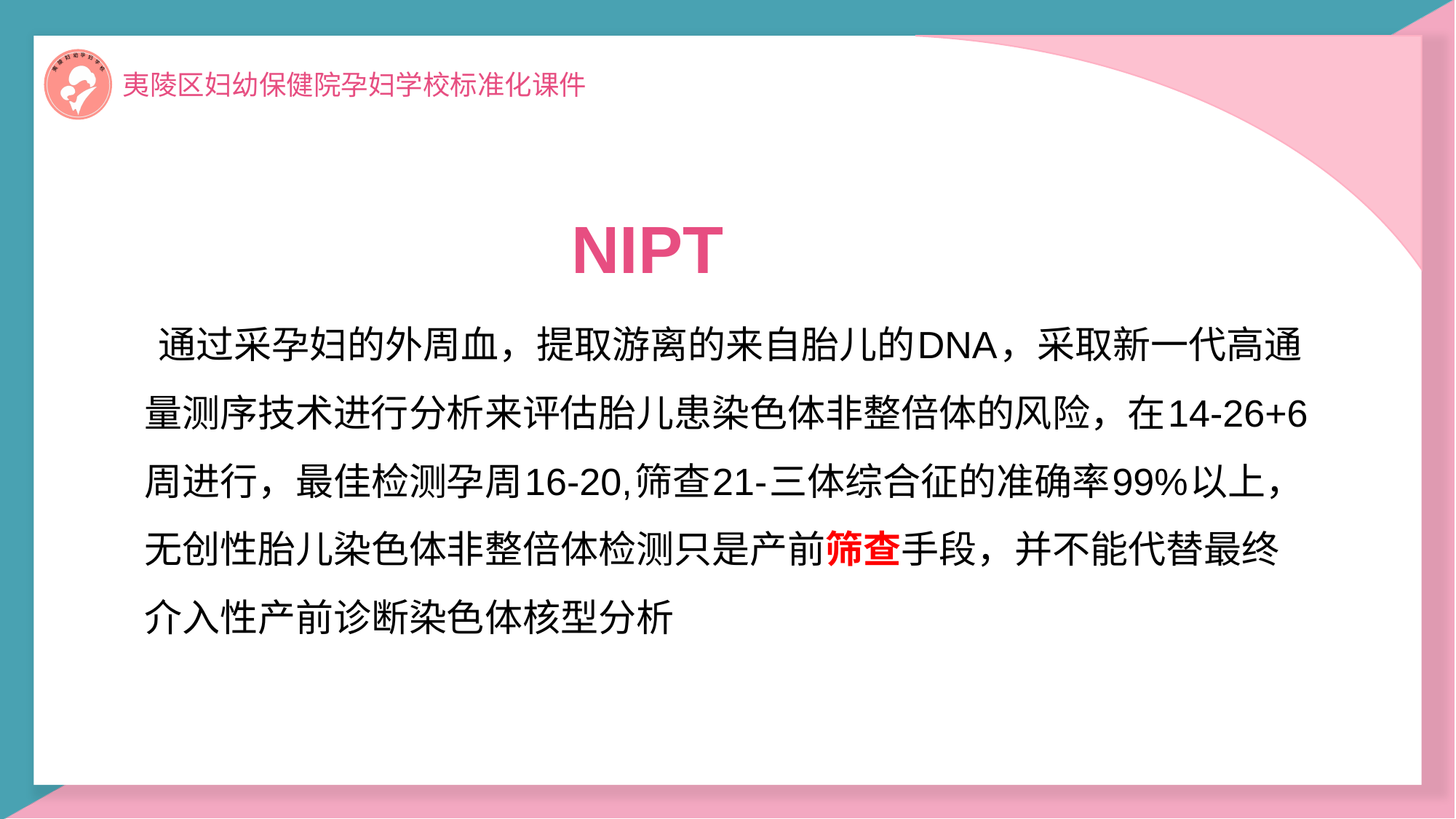

NIPT
# 通过采孕妇的外周血，提取游离的来自胎儿的DNA，采取新一代高通量测序技术进行分析来评估胎儿患染色体非整倍体的风险，在14-26+6周进行，最佳检测孕周16-20,筛查21-三体综合征的准确率99%以上，无创性胎儿染色体非整倍体检测只是产前筛查手段，并不能代替最终介入性产前诊断染色体核型分析